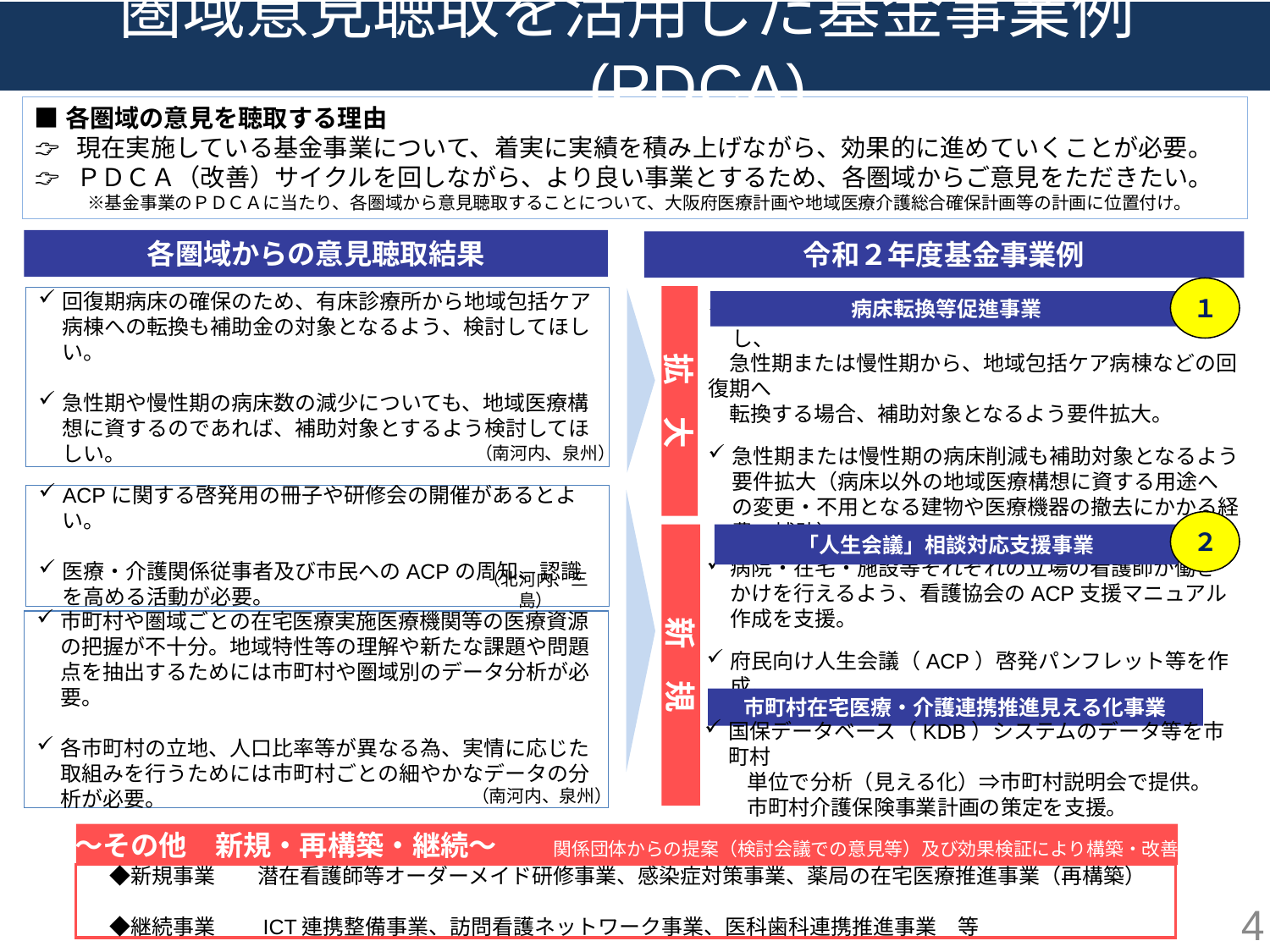

# 圏域意見聴取を活用した基金事業例(PDCA)
■各圏域の意見を聴取する理由
👉  現在実施している基金事業について、着実に実績を積み上げながら、効果的に進めていくことが必要。
👉  ＰＤＣＡ（改善）サイクルを回しながら、より良い事業とするため、各圏域からご意見をただきたい。
　　　※基金事業のＰＤＣＡに当たり、各圏域から意見聴取することについて、大阪府医療計画や地域医療介護総合確保計画等の計画に位置付け。
各圏域からの意見聴取結果
令和２年度基金事業例
１
拡　大
回復期病床の確保のため、有床診療所から地域包括ケア病棟への転換も補助金の対象となるよう、検討してほしい。

急性期や慢性期の病床数の減少についても、地域医療構想に資するのであれば、補助対象とするよう検討してほしい。

病床転換等促進事業
有床診療所(特例有床診療所は除く)が、病院と統合し、
　急性期または慢性期から、地域包括ケア病棟などの回復期へ
　転換する場合、補助対象となるよう要件拡大。

急性期または慢性期の病床削減も補助対象となるよう要件拡大（病床以外の地域医療構想に資する用途への変更・不用となる建物や医療機器の撤去にかかる経費へ補助）
（南河内、泉州）
ACPに関する啓発用の冊子や研修会の開催があるとよい。

医療・介護関係従事者及び市民へのACPの周知、認識を高める活動が必要。

２
新　規
「人生会議」相談対応支援事業
病院・在宅・施設等それぞれの立場の看護師が働きかけを行えるよう、看護協会のACP支援マニュアル作成を支援。

府民向け人生会議（ACP）啓発パンフレット等を作成。
（北河内、三島）
市町村や圏域ごとの在宅医療実施医療機関等の医療資源の把握が不十分。地域特性等の理解や新たな課題や問題点を抽出するためには市町村や圏域別のデータ分析が必要。

各市町村の立地、人口比率等が異なる為、実情に応じた取組みを行うためには市町村ごとの細やかなデータの分析が必要。
市町村在宅医療・介護連携推進見える化事業
国保データベース（KDB）システムのデータ等を市町村
　　単位で分析（見える化）⇒市町村説明会で提供。
　　市町村介護保険事業計画の策定を支援。
（南河内、泉州）
～その他　新規・再構築・継続～　　関係団体からの提案（検討会議での意見等）及び効果検証により構築・改善
　◆新規事業　　潜在看護師等オーダーメイド研修事業、感染症対策事業、薬局の在宅医療推進事業（再構築）
　◆継続事業　　ICT連携整備事業、訪問看護ネットワーク事業、医科歯科連携推進事業　等
4